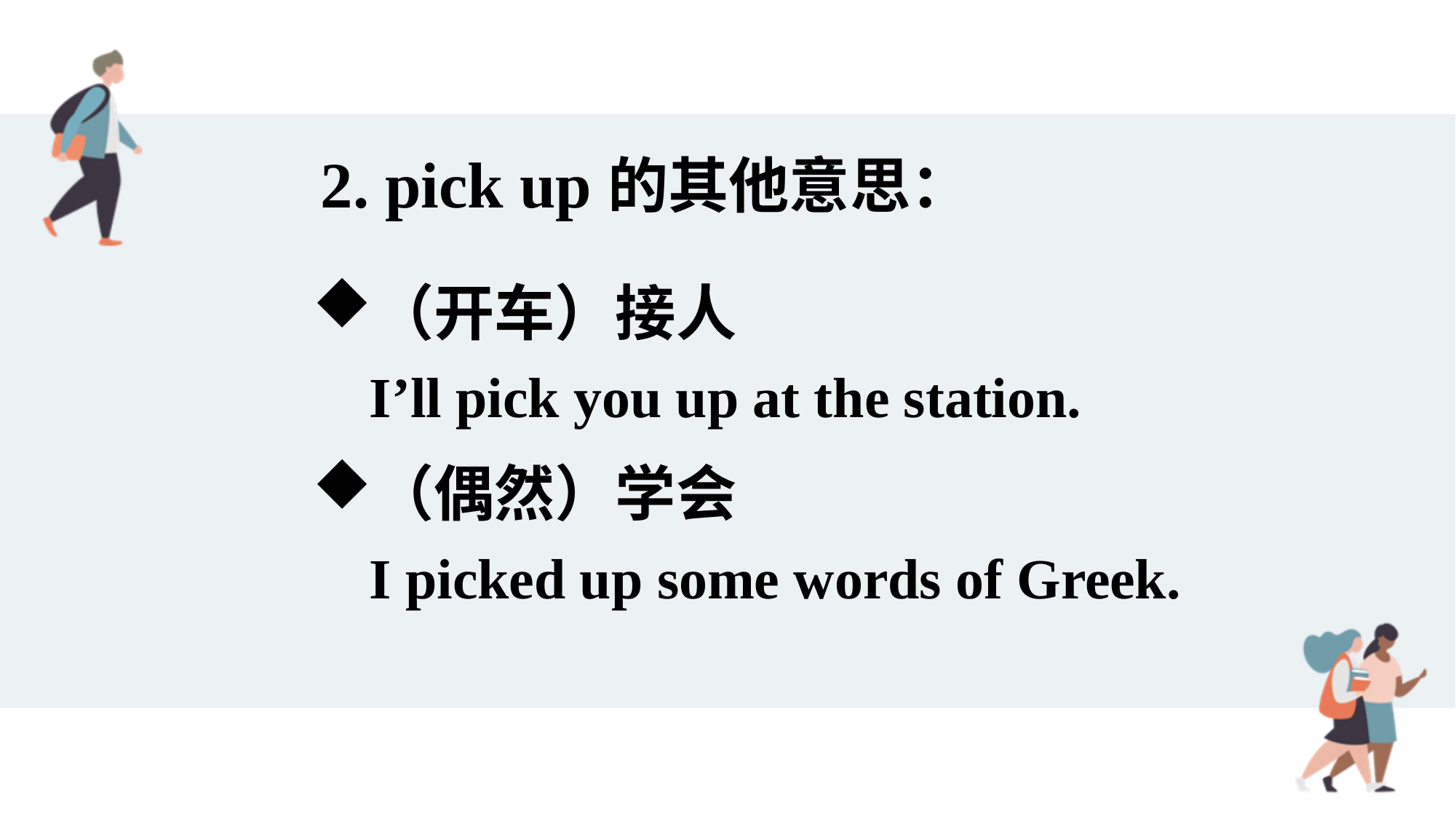

2. pick up的其他意思：
（开车）接人
    I’ll pick you up at the station.
（偶然）学会
    I picked up some words of Greek.